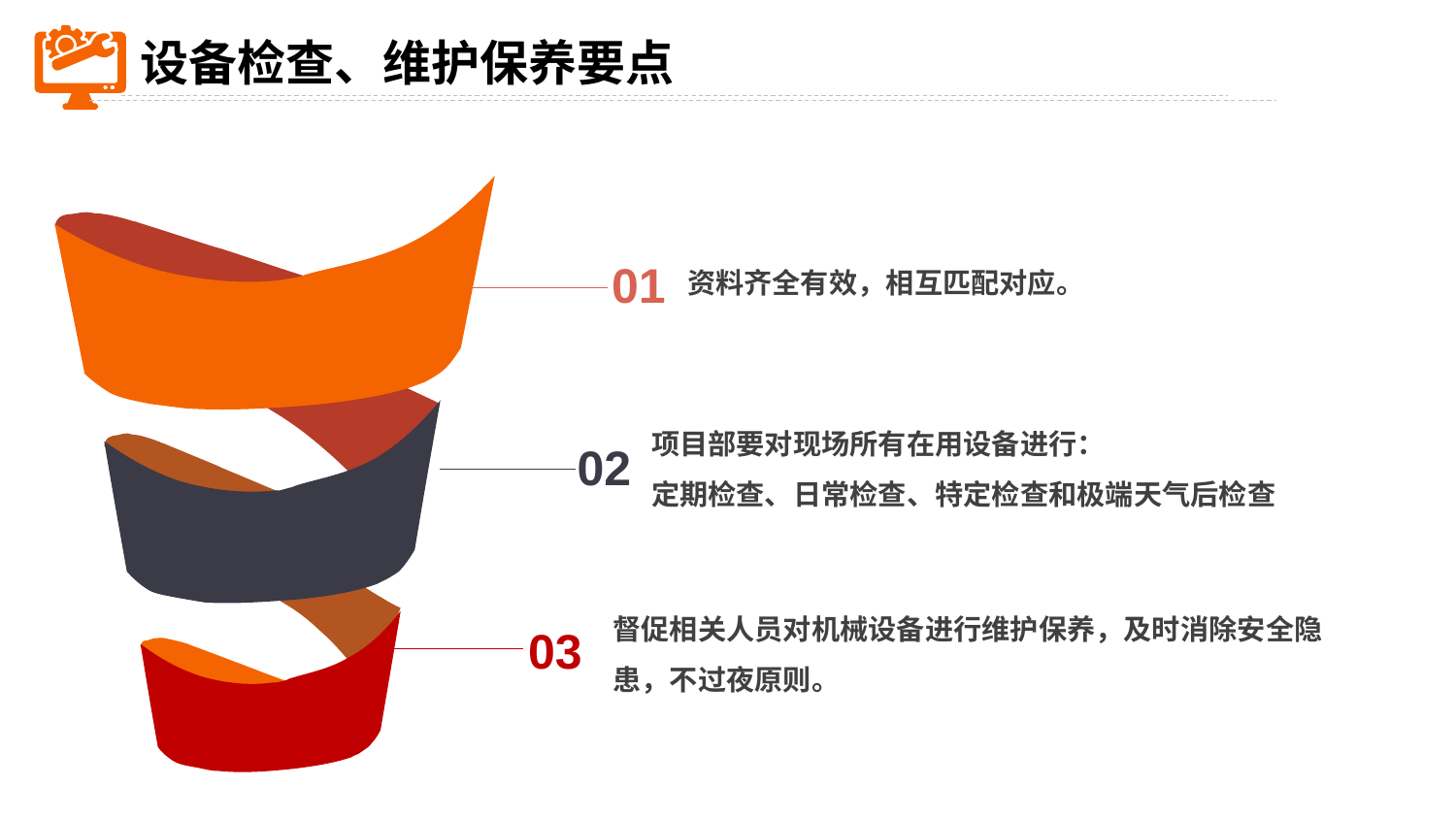

设备检查、维护保养要点

01

02

03

资料齐全有效，相互匹配对应。
项目部要对现场所有在用设备进行：
定期检查、日常检查、特定检查和极端天气后检查
督促相关人员对机械设备进行维护保养，及时消除安全隐患，不过夜原则。